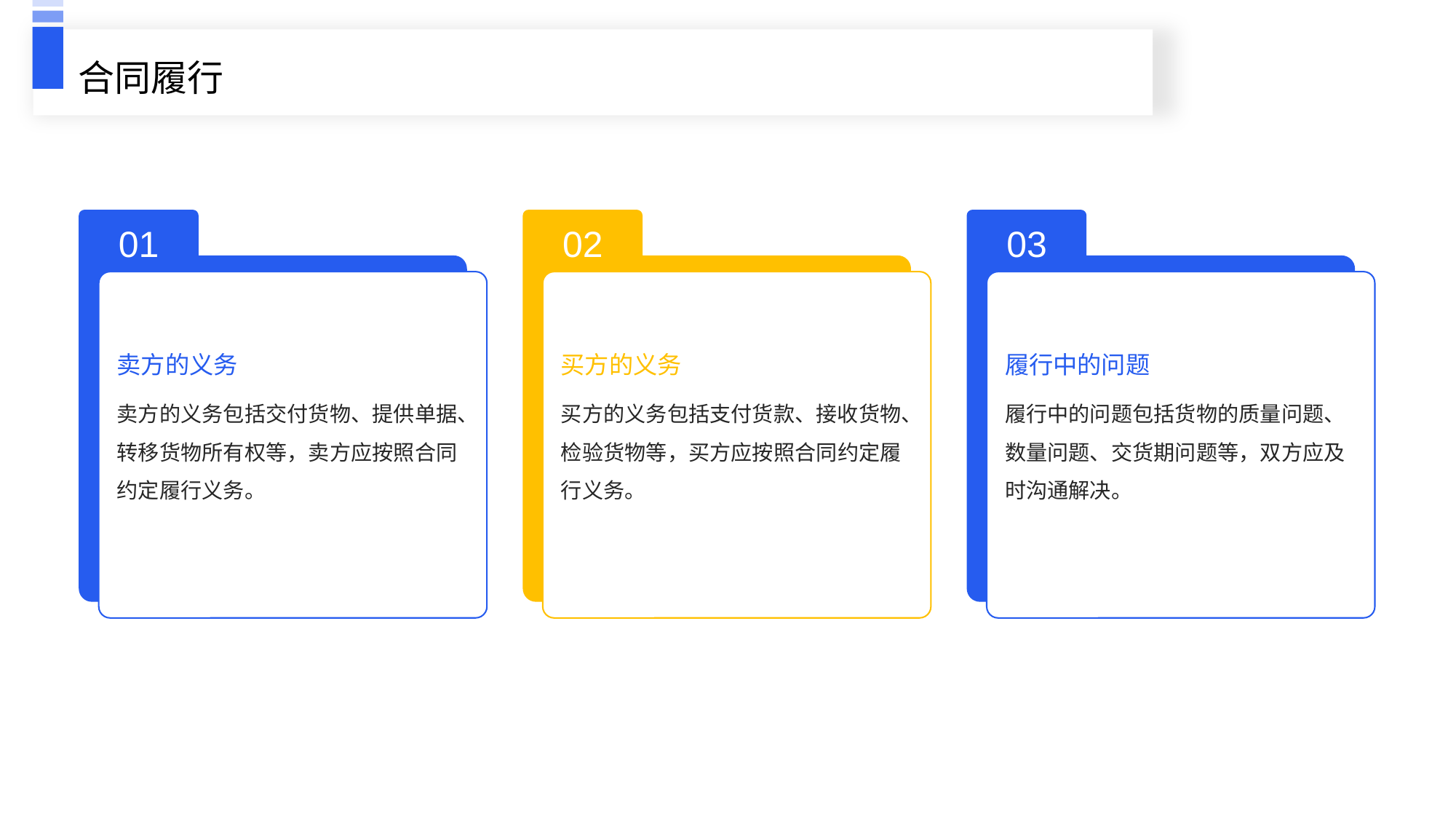

合同履行

01
02
03

卖方的义务
买方的义务
履行中的问题
卖方的义务包括交付货物、提供单据、转移货物所有权等，卖方应按照合同约定履行义务。
买方的义务包括支付货款、接收货物、检验货物等，买方应按照合同约定履行义务。
履行中的问题包括货物的质量问题、数量问题、交货期问题等，双方应及时沟通解决。